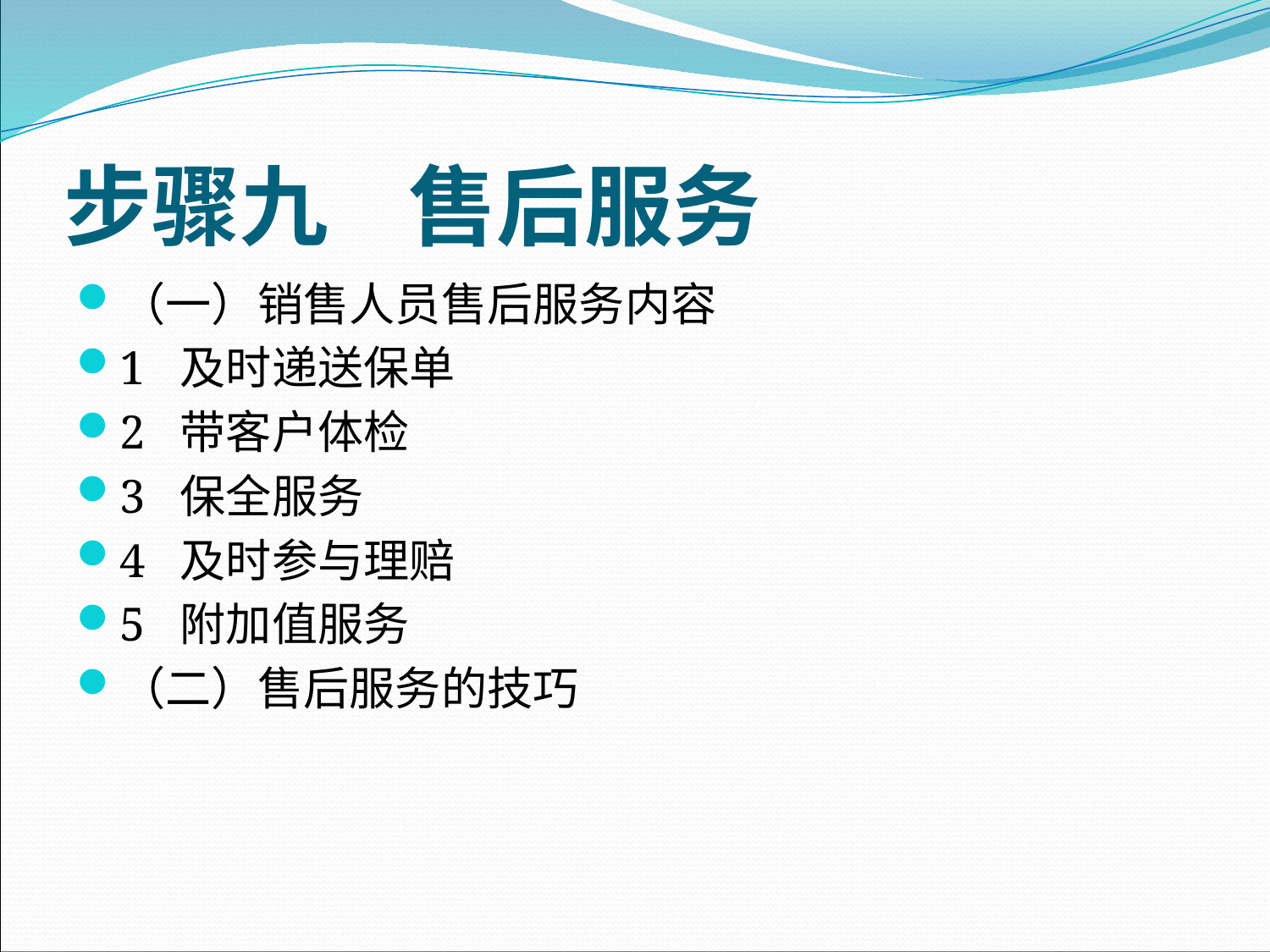

# 步骤九    售后服务
（一）销售人员售后服务内容
1  及时递送保单
2  带客户体检
3  保全服务
4  及时参与理赔
5  附加值服务
（二）售后服务的技巧